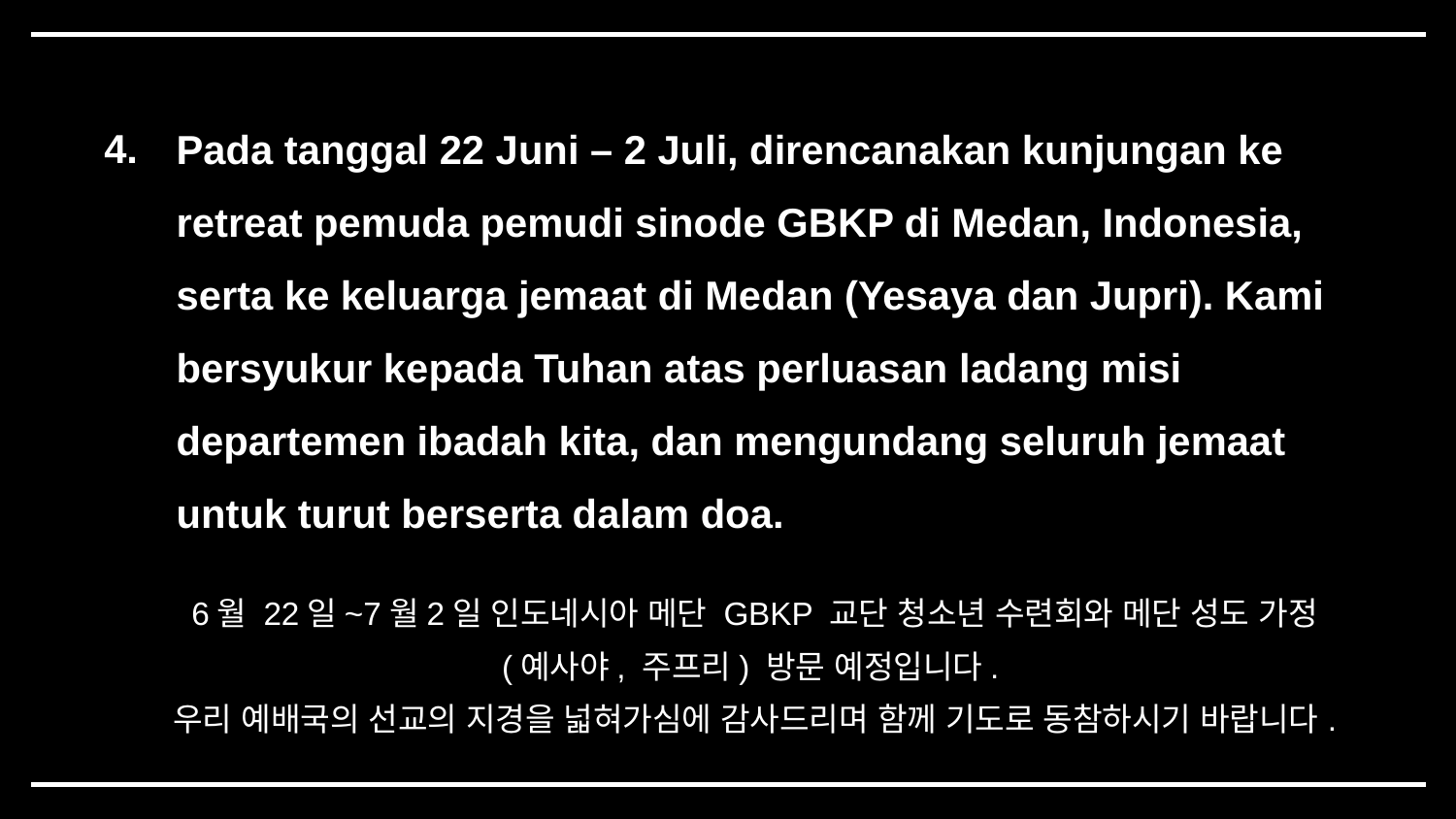

4.
Pada tanggal 22 Juni – 2 Juli, direncanakan kunjungan ke retreat pemuda pemudi sinode GBKP di Medan, Indonesia, serta ke keluarga jemaat di Medan (Yesaya dan Jupri). Kami bersyukur kepada Tuhan atas perluasan ladang misi departemen ibadah kita, dan mengundang seluruh jemaat untuk turut berserta dalam doa.
6월 22일~7월2일 인도네시아 메단 GBKP 교단 청소년 수련회와 메단 성도 가정
(예사야, 주프리) 방문 예정입니다.
우리 예배국의 선교의 지경을 넓혀가심에 감사드리며 함께 기도로 동참하시기 바랍니다.